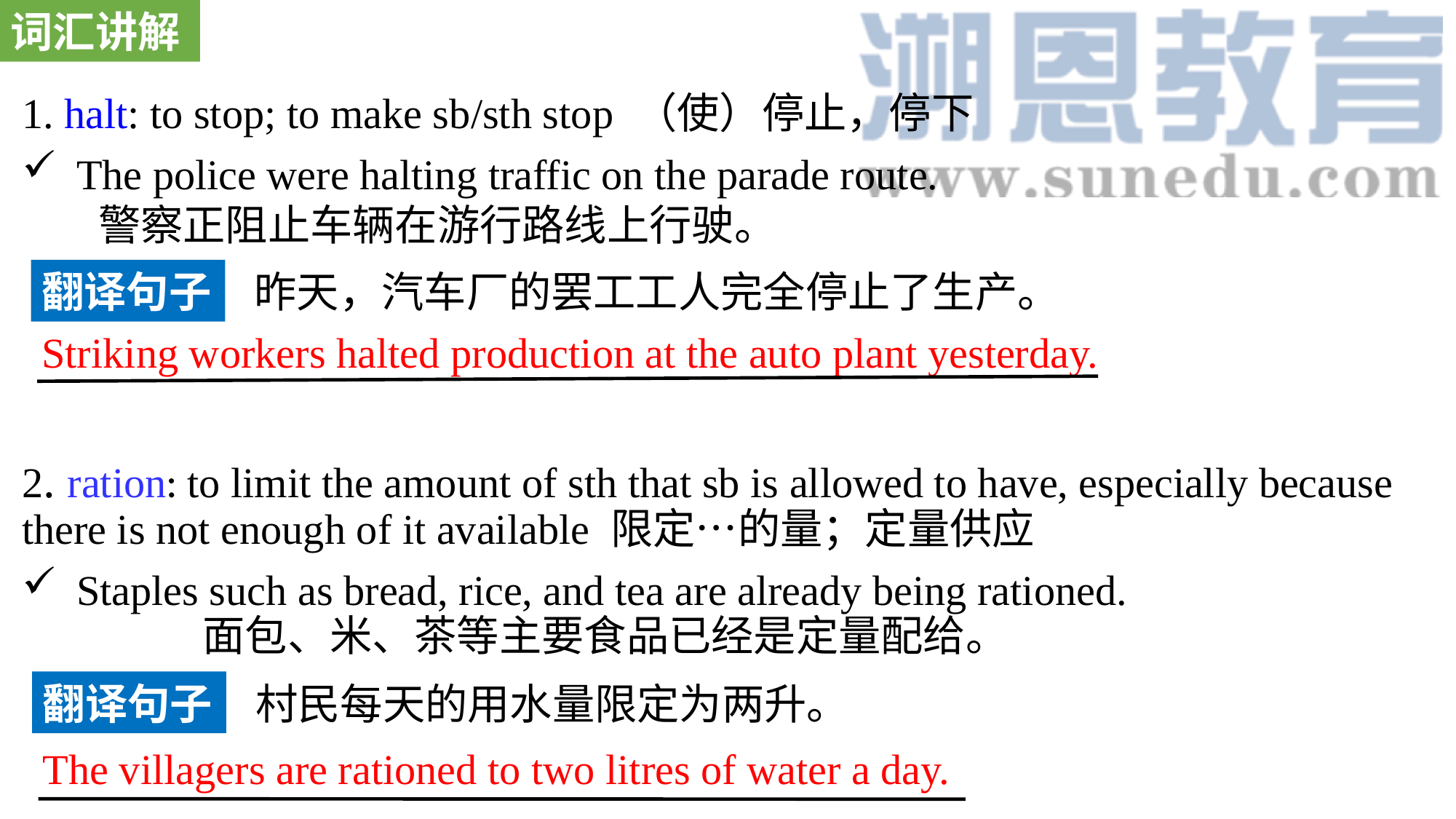

词汇讲解
1. halt: to stop; to make sb/sth stop （使）停止，停下
The police were halting traffic on the parade route.                                               警察正阻止车辆在游行路线上行驶。

2. ration: to limit the amount of sth that sb is allowed to have, especially because there is not enough of it available 限定…的量；定量供应
Staples such as bread, rice, and tea are already being rationed.                                          面包、米、茶等主要食品已经是定量配给。
翻译句子
昨天，汽车厂的罢工工人完全停止了生产。
Striking workers halted production at the auto plant yesterday.
翻译句子
村民每天的用水量限定为两升。
The villagers are rationed to two litres of water a day.